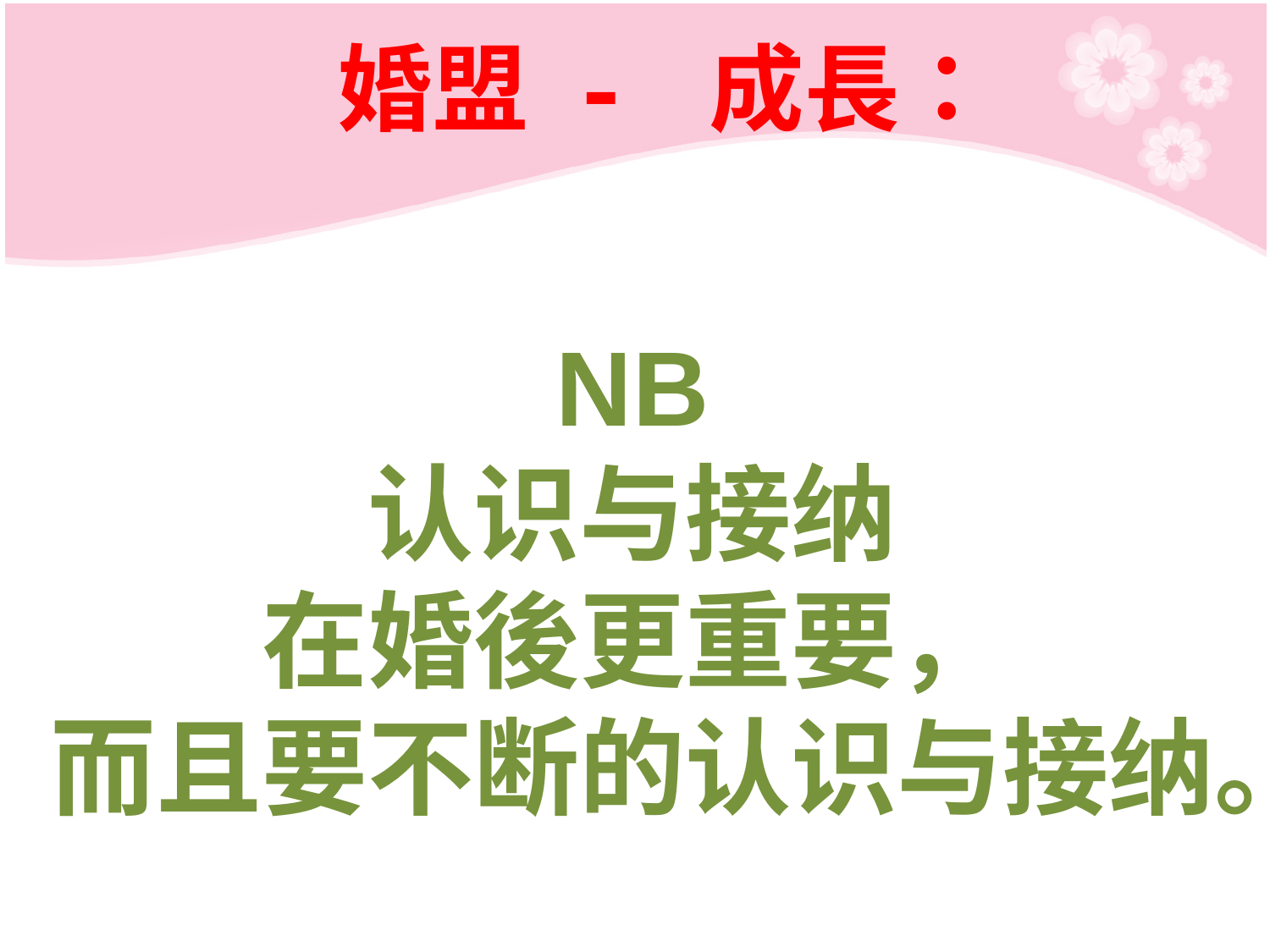

# 婚盟 - 成長：
NB
认识与接纳
在婚後更重要，
而且要不断的认识与接纳。